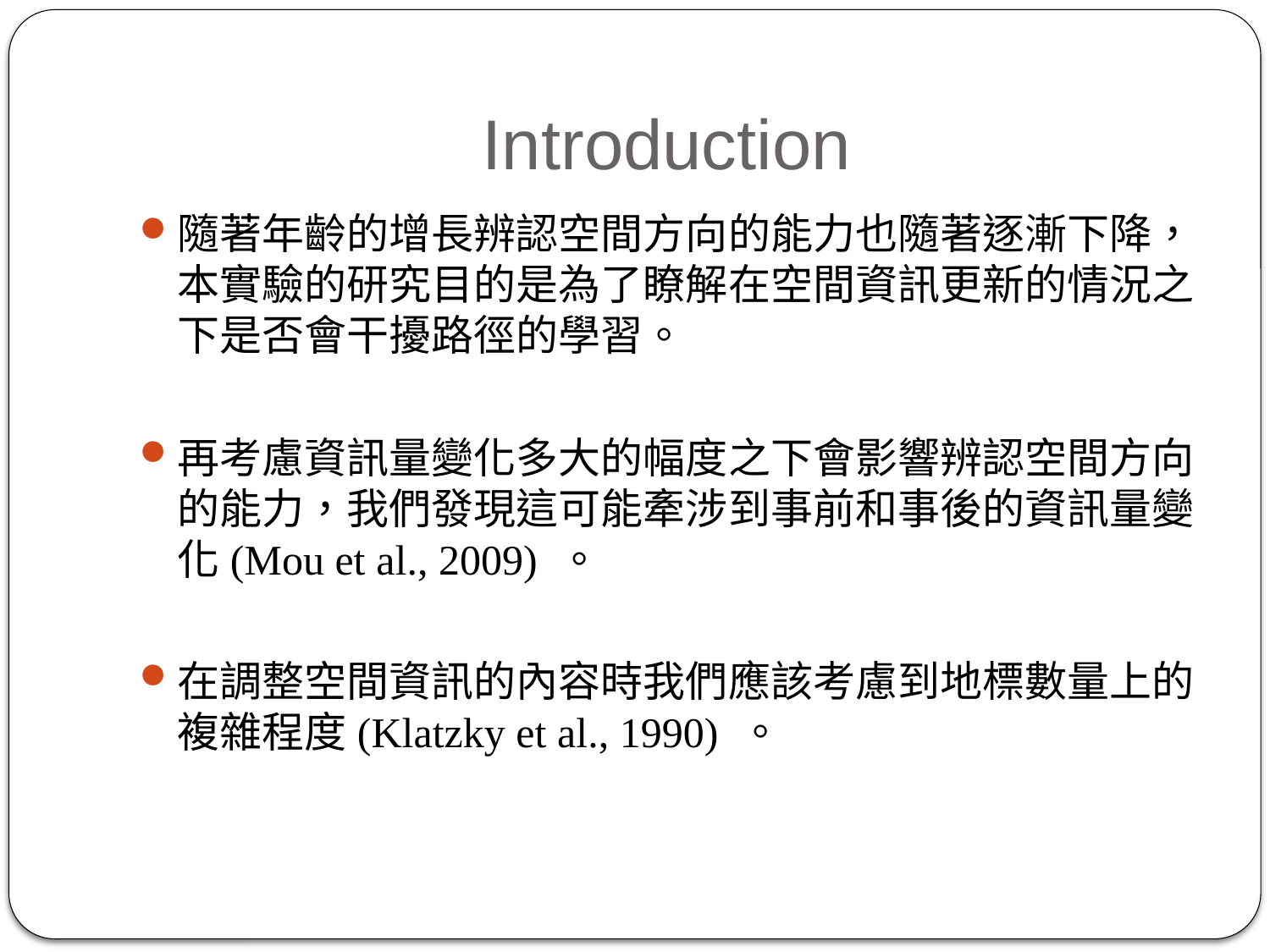

# Introduction
隨著年齡的增長辨認空間方向的能力也隨著逐漸下降，本實驗的研究目的是為了瞭解在空間資訊更新的情況之下是否會干擾路徑的學習。

再考慮資訊量變化多大的幅度之下會影響辨認空間方向的能力，我們發現這可能牽涉到事前和事後的資訊量變化(Mou et al., 2009) 。

在調整空間資訊的內容時我們應該考慮到地標數量上的複雜程度(Klatzky et al., 1990) 。